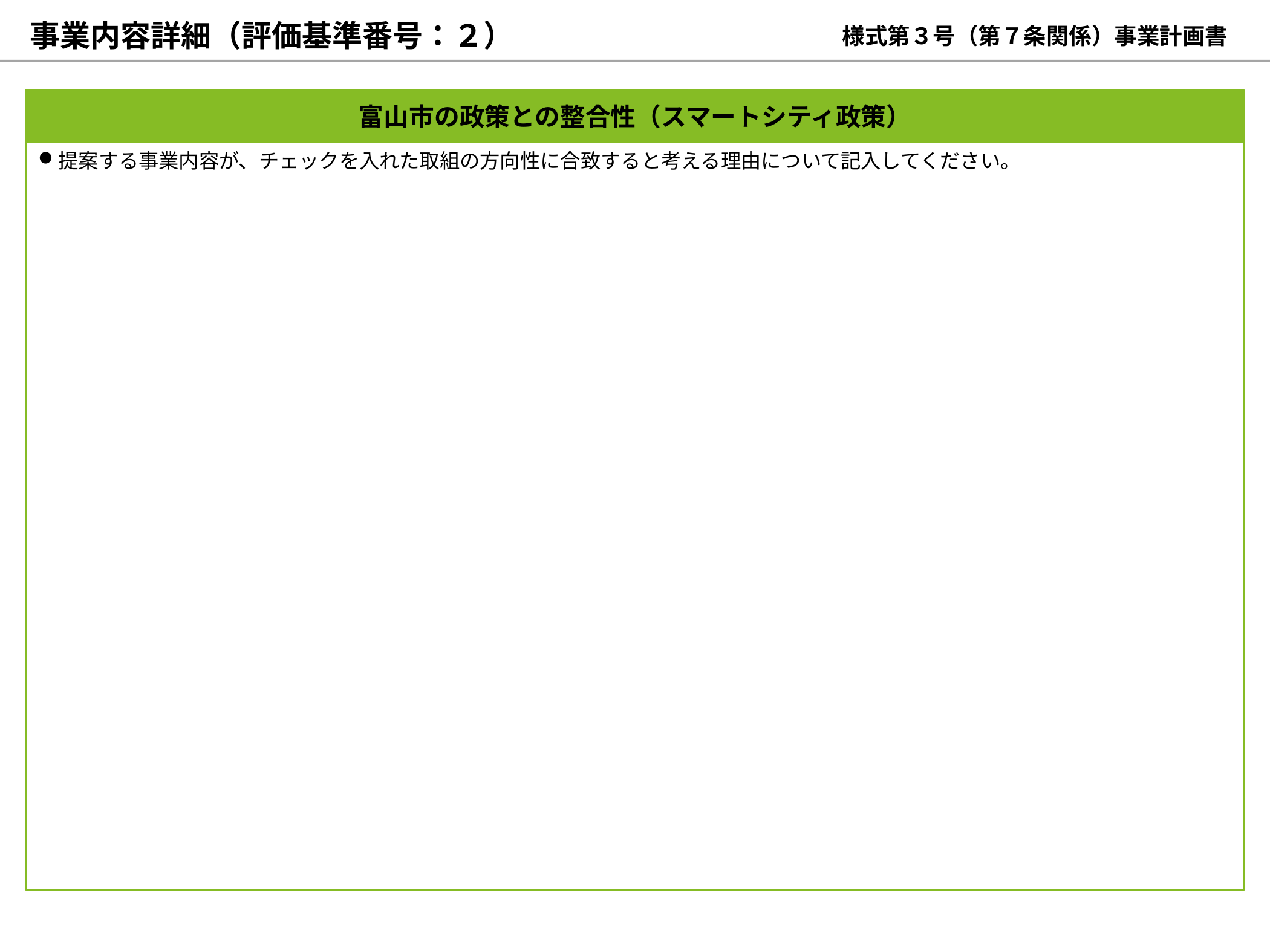

事業内容詳細（評価基準番号：２）
様式第３号（第７条関係）事業計画書

富山市の政策との整合性（スマートシティ政策）
提案する事業内容が、チェックを入れた取組の方向性に合致すると考える理由について記入してください。